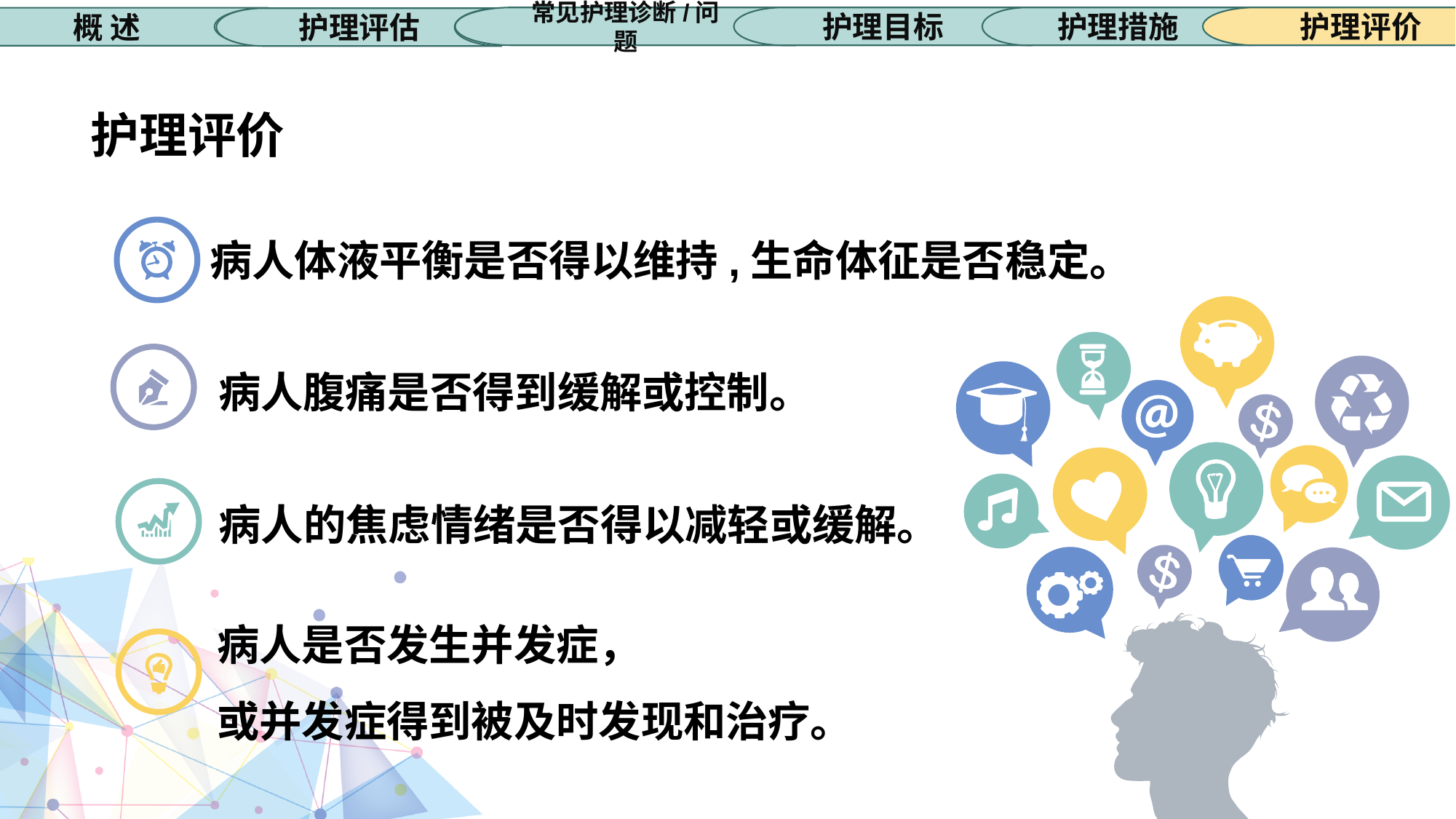

护理措施
常见护理诊断/问题
护理目标
护理评价
概 述
护理评估
护理评价

病人体液平衡是否得以维持,生命体征是否稳定。

病人腹痛是否得到缓解或控制。

病人的焦虑情绪是否得以减轻或缓解。

病人是否发生并发症，
或并发症得到被及时发现和治疗。